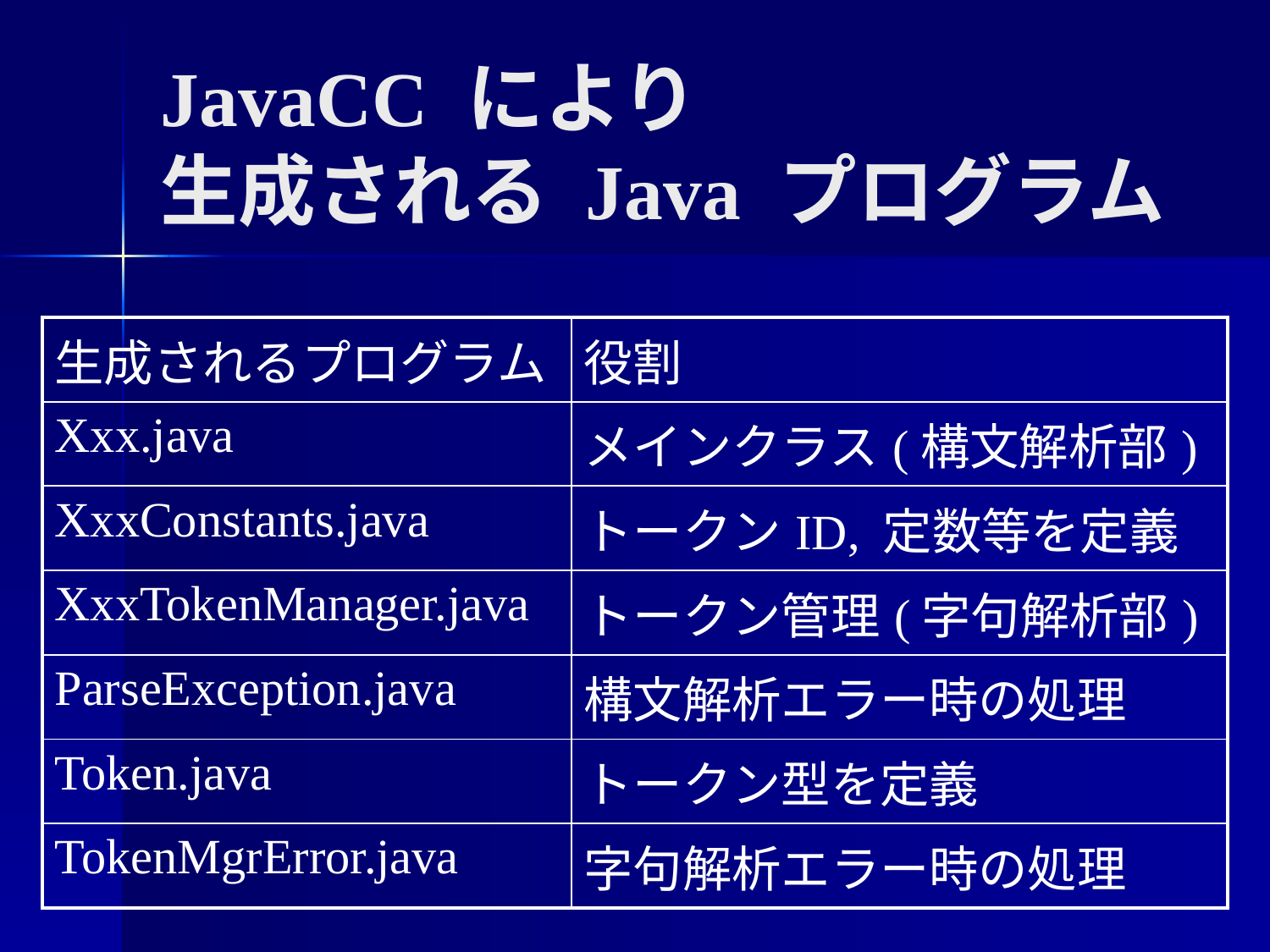

JavaCC により
生成される Java プログラム
| 生成されるプログラム | 役割 |
| --- | --- |
| Xxx.java | メインクラス(構文解析部) |
| XxxConstants.java | トークンID, 定数等を定義 |
| XxxTokenManager.java | トークン管理(字句解析部) |
| ParseException.java | 構文解析エラー時の処理 |
| Token.java | トークン型を定義 |
| TokenMgrError.java | 字句解析エラー時の処理 |